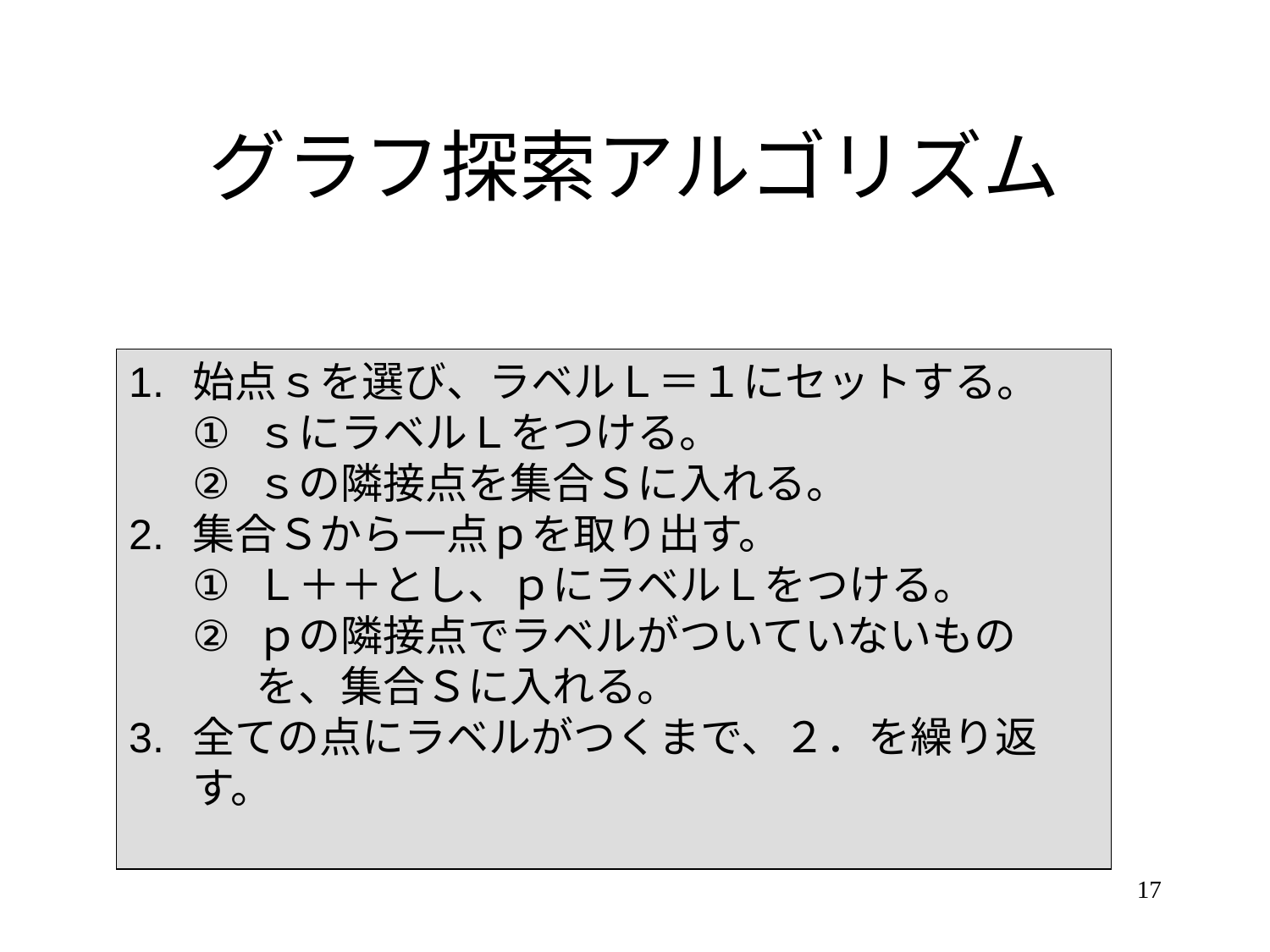

# グラフ探索アルゴリズム
始点ｓを選び、ラベルＬ＝１にセットする。
ｓにラベルＬをつける。
ｓの隣接点を集合Ｓに入れる。
集合Ｓから一点ｐを取り出す。
Ｌ＋＋とし、ｐにラベルＬをつける。
ｐの隣接点でラベルがついていないものを、集合Ｓに入れる。
全ての点にラベルがつくまで、２．を繰り返す。

17